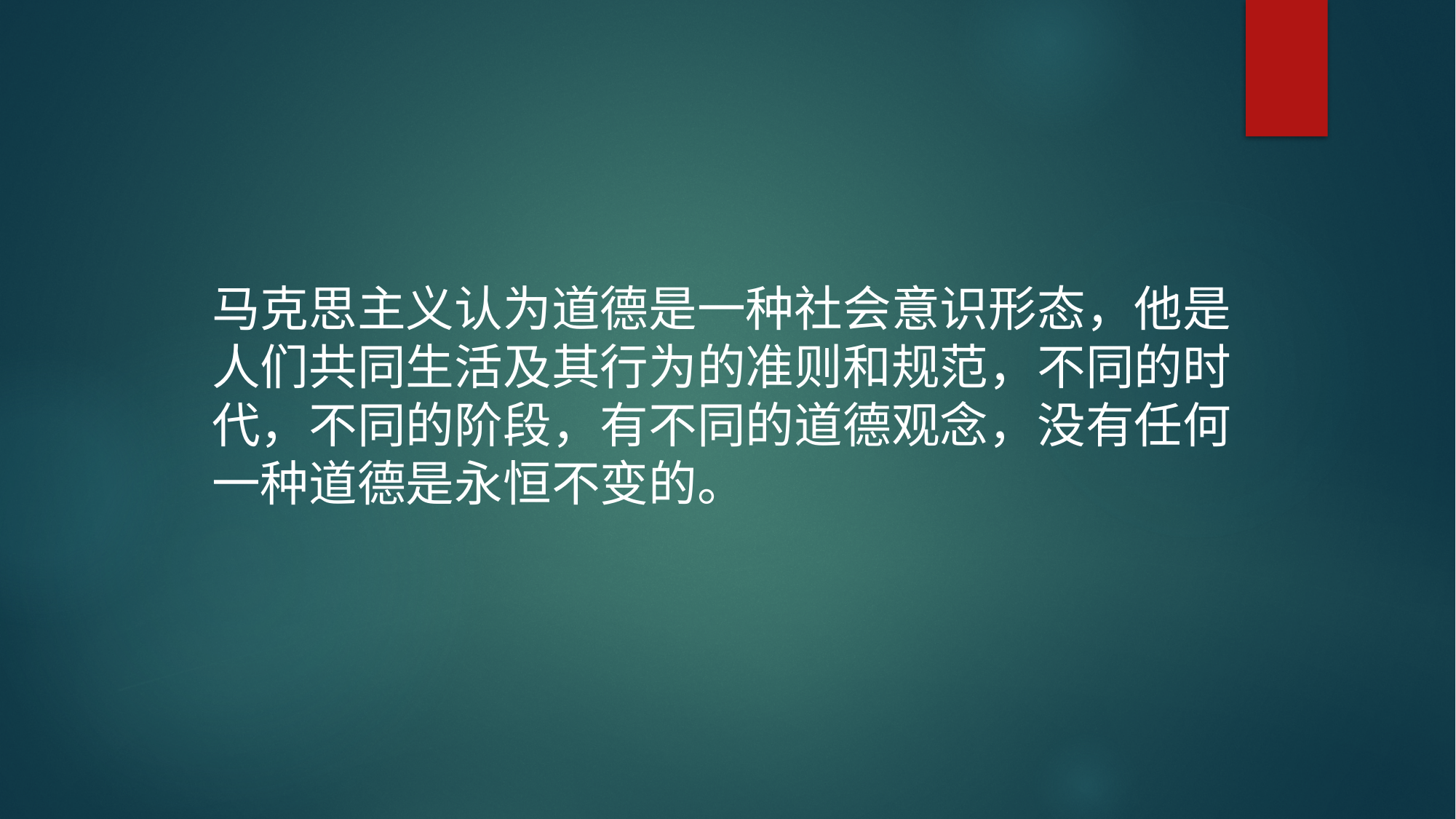

# 马克思主义认为道德是一种社会意识形态，他是人们共同生活及其行为的准则和规范，不同的时代，不同的阶段，有不同的道德观念，没有任何一种道德是永恒不变的。